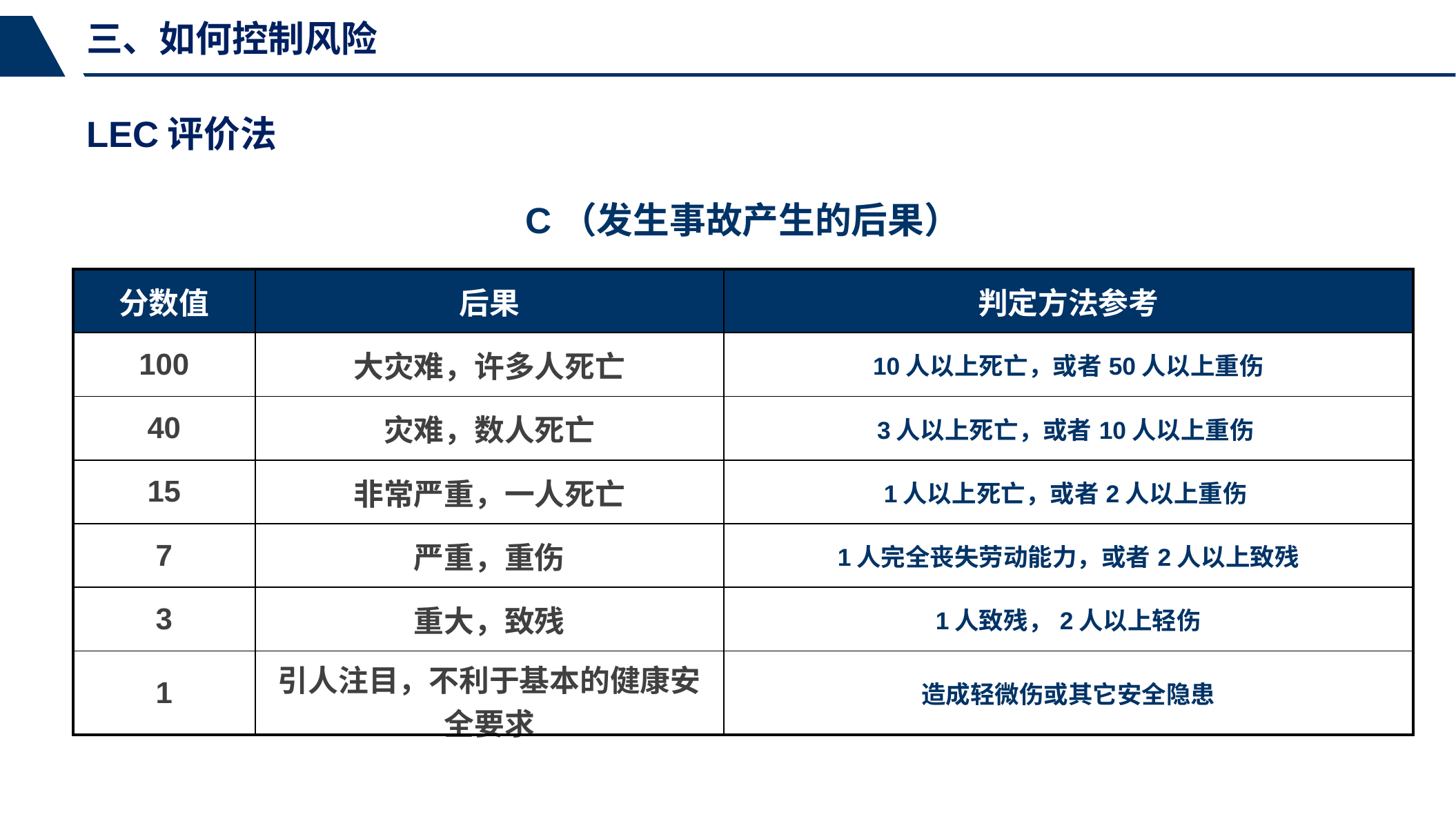

三、如何控制风险

LEC评价法
C（发生事故产生的后果）
| 分数值 | 后果 | 判定方法参考 |
| --- | --- | --- |
| 100 | 大灾难，许多人死亡 | 10人以上死亡，或者50人以上重伤 |
| 40 | 灾难，数人死亡 | 3人以上死亡，或者10人以上重伤 |
| 15 | 非常严重，一人死亡 | 1人以上死亡，或者2人以上重伤 |
| 7 | 严重，重伤 | 1人完全丧失劳动能力，或者2人以上致残 |
| 3 | 重大，致残 | 1人致残，2人以上轻伤 |
| 1 | 引人注目，不利于基本的健康安全要求 | 造成轻微伤或其它安全隐患 |